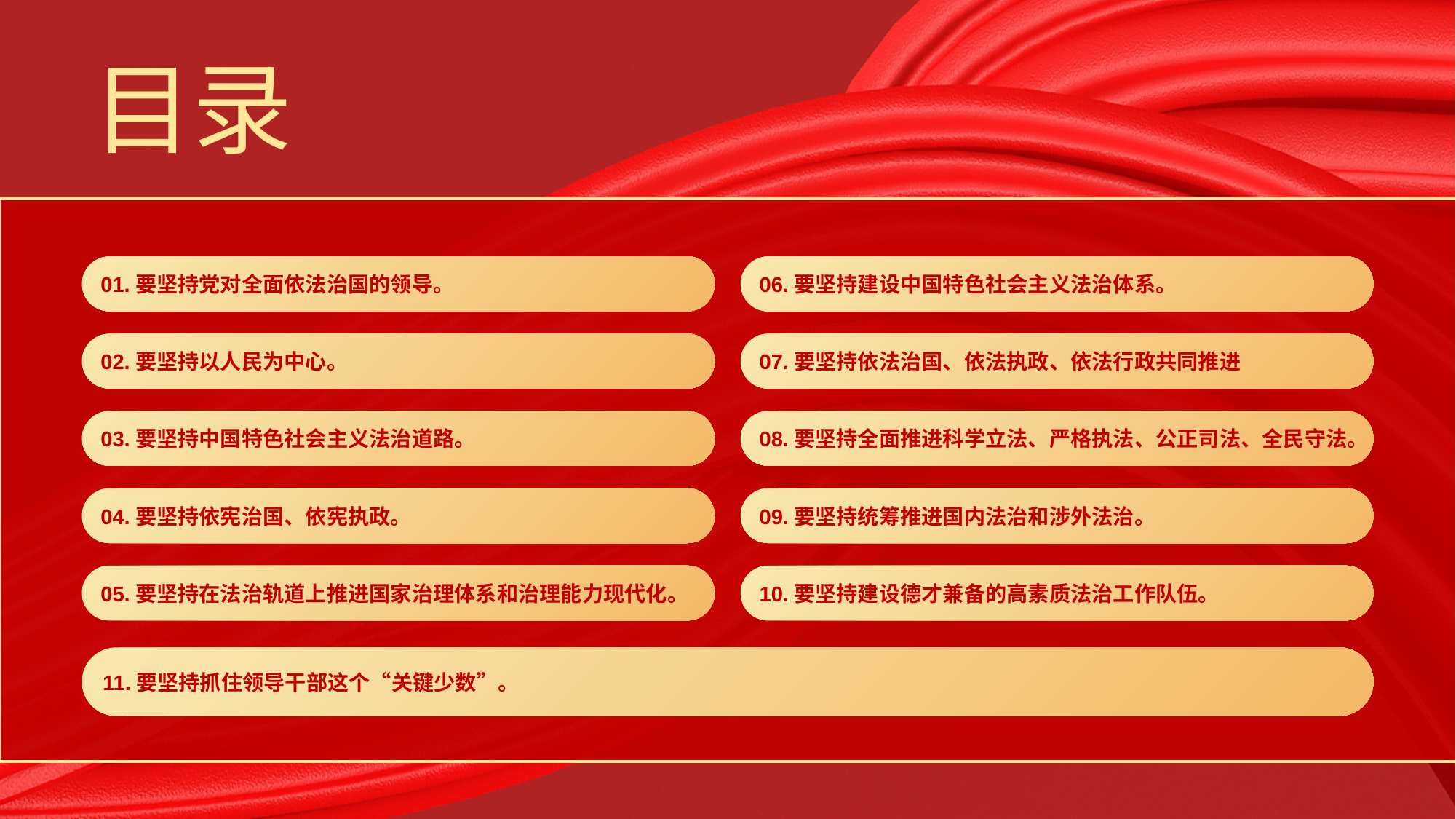

目录

01.要坚持党对全面依法治国的领导。
06.要坚持建设中国特色社会主义法治体系。
02.要坚持以人民为中心。
07.要坚持依法治国、依法执政、依法行政共同推进
03.要坚持中国特色社会主义法治道路。
08.要坚持全面推进科学立法、严格执法、公正司法、全民守法。
04.要坚持依宪治国、依宪执政。
09.要坚持统筹推进国内法治和涉外法治。
05.要坚持在法治轨道上推进国家治理体系和治理能力现代化。
10.要坚持建设德才兼备的高素质法治工作队伍。
11.要坚持抓住领导干部这个“关键少数”。